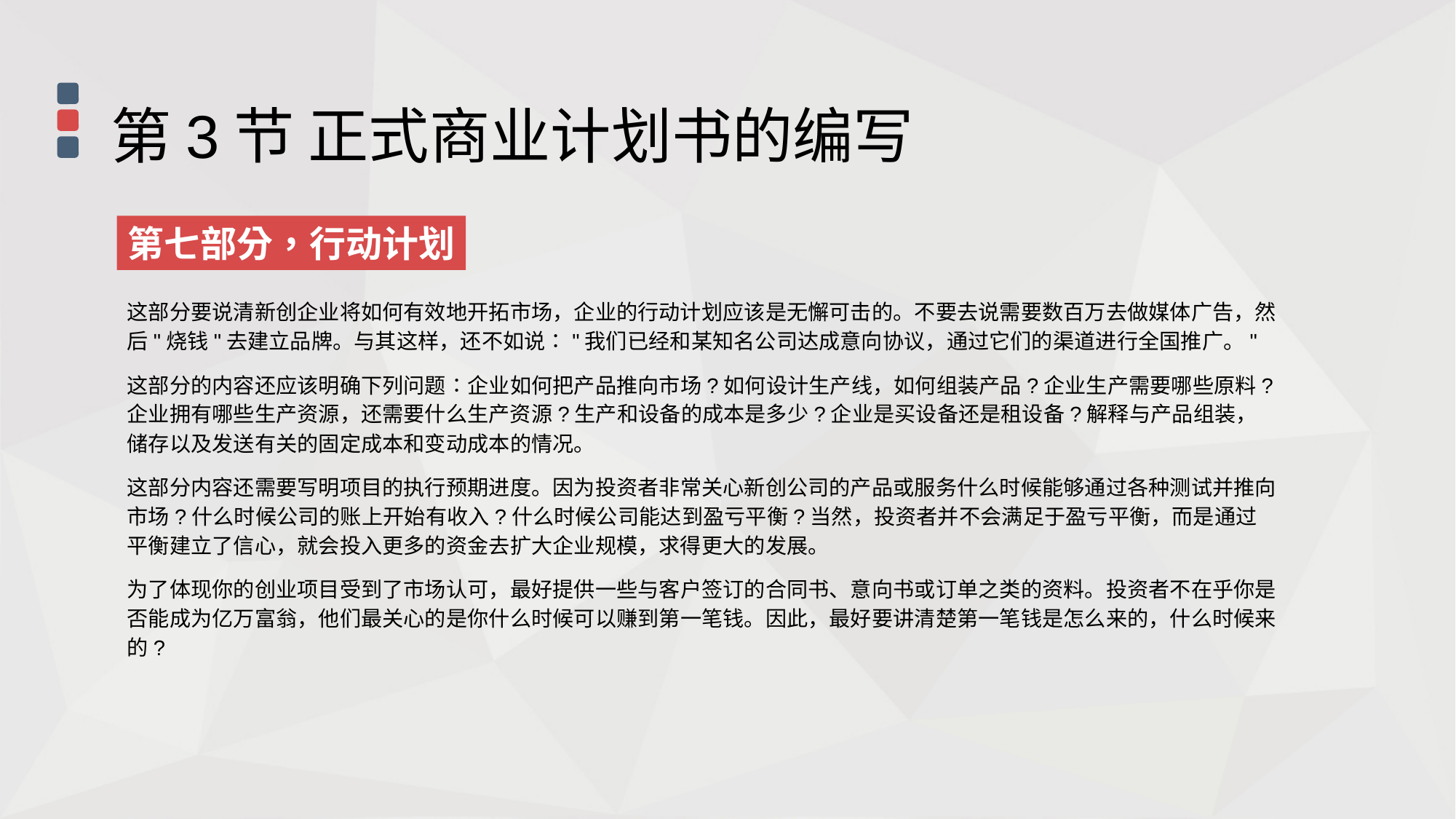

第3节 正式商业计划书的编写
第七部分，行动计划
这部分要说清新创企业将如何有效地开拓市场，企业的行动计划应该是无懈可击的。不要去说需要数百万去做媒体广告，然后"烧钱"去建立品牌。与其这样，还不如说∶"我们已经和某知名公司达成意向协议，通过它们的渠道进行全国推广。"
这部分的内容还应该明确下列问题∶企业如何把产品推向市场?如何设计生产线，如何组装产品?企业生产需要哪些原料?企业拥有哪些生产资源，还需要什么生产资源?生产和设备的成本是多少?企业是买设备还是租设备?解释与产品组装，储存以及发送有关的固定成本和变动成本的情况。
这部分内容还需要写明项目的执行预期进度。因为投资者非常关心新创公司的产品或服务什么时候能够通过各种测试并推向市场?什么时候公司的账上开始有收入?什么时候公司能达到盈亏平衡?当然，投资者并不会满足于盈亏平衡，而是通过平衡建立了信心，就会投入更多的资金去扩大企业规模，求得更大的发展。
为了体现你的创业项目受到了市场认可，最好提供一些与客户签订的合同书、意向书或订单之类的资料。投资者不在乎你是否能成为亿万富翁，他们最关心的是你什么时候可以赚到第一笔钱。因此，最好要讲清楚第一笔钱是怎么来的，什么时候来的?